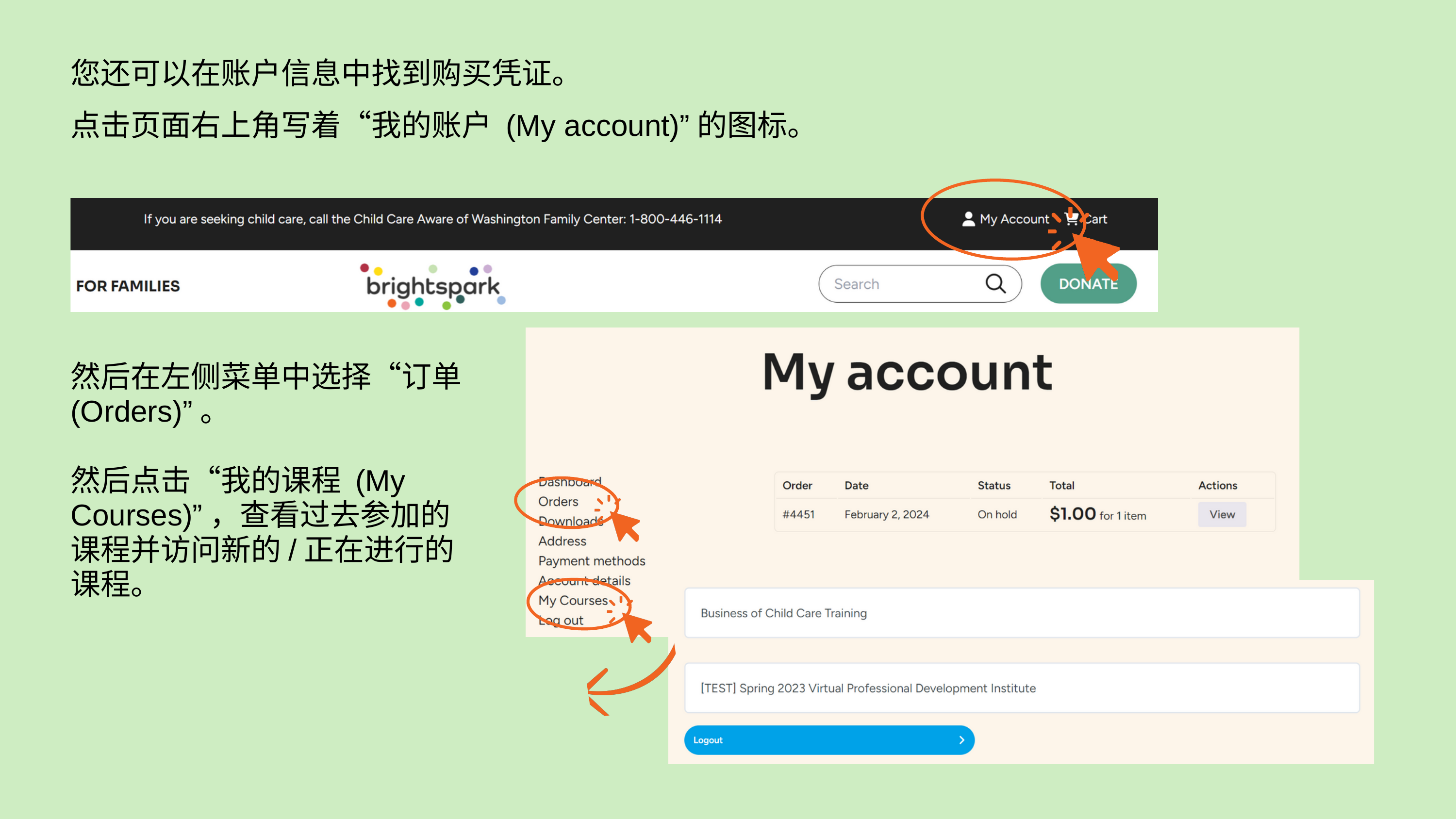

您还可以在账户信息中找到购买凭证。

点击页面右上角写着“我的账户 (My account)”的图标。

然后在左侧菜单中选择“订单 (Orders)”。

然后点击“我的课程 (My Courses)”，查看过去参加的课程并访问新的/正在进行的课程。